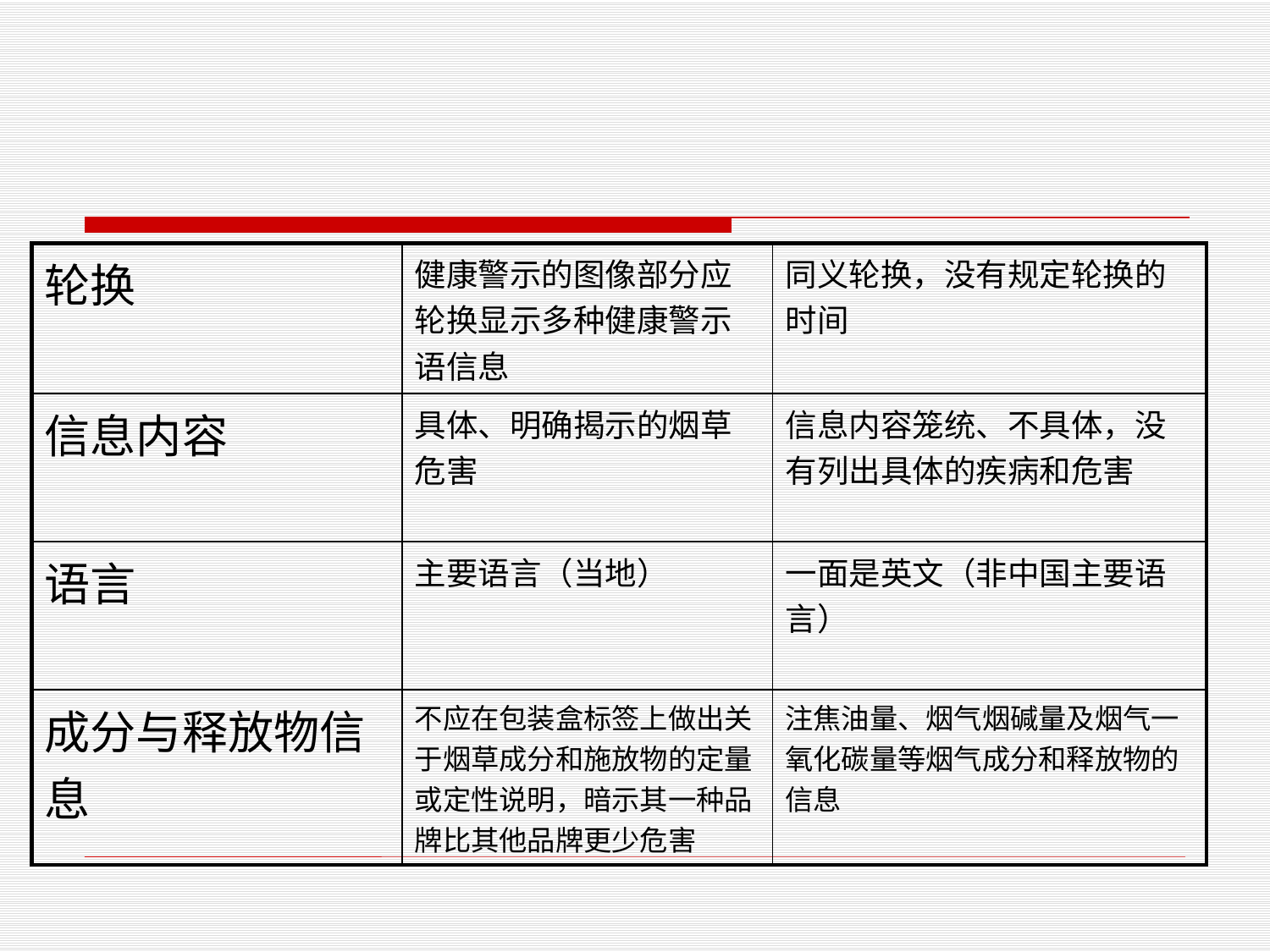

| 轮换 | 健康警示的图像部分应轮换显示多种健康警示语信息 | 同义轮换，没有规定轮换的时间 |
| --- | --- | --- |
| 信息内容 | 具体、明确揭示的烟草危害 | 信息内容笼统、不具体，没有列出具体的疾病和危害 |
| 语言 | 主要语言（当地） | 一面是英文（非中国主要语言） |
| 成分与释放物信息 | 不应在包装盒标签上做出关于烟草成分和施放物的定量或定性说明，暗示其一种品牌比其他品牌更少危害 | 注焦油量、烟气烟碱量及烟气一氧化碳量等烟气成分和释放物的信息 |